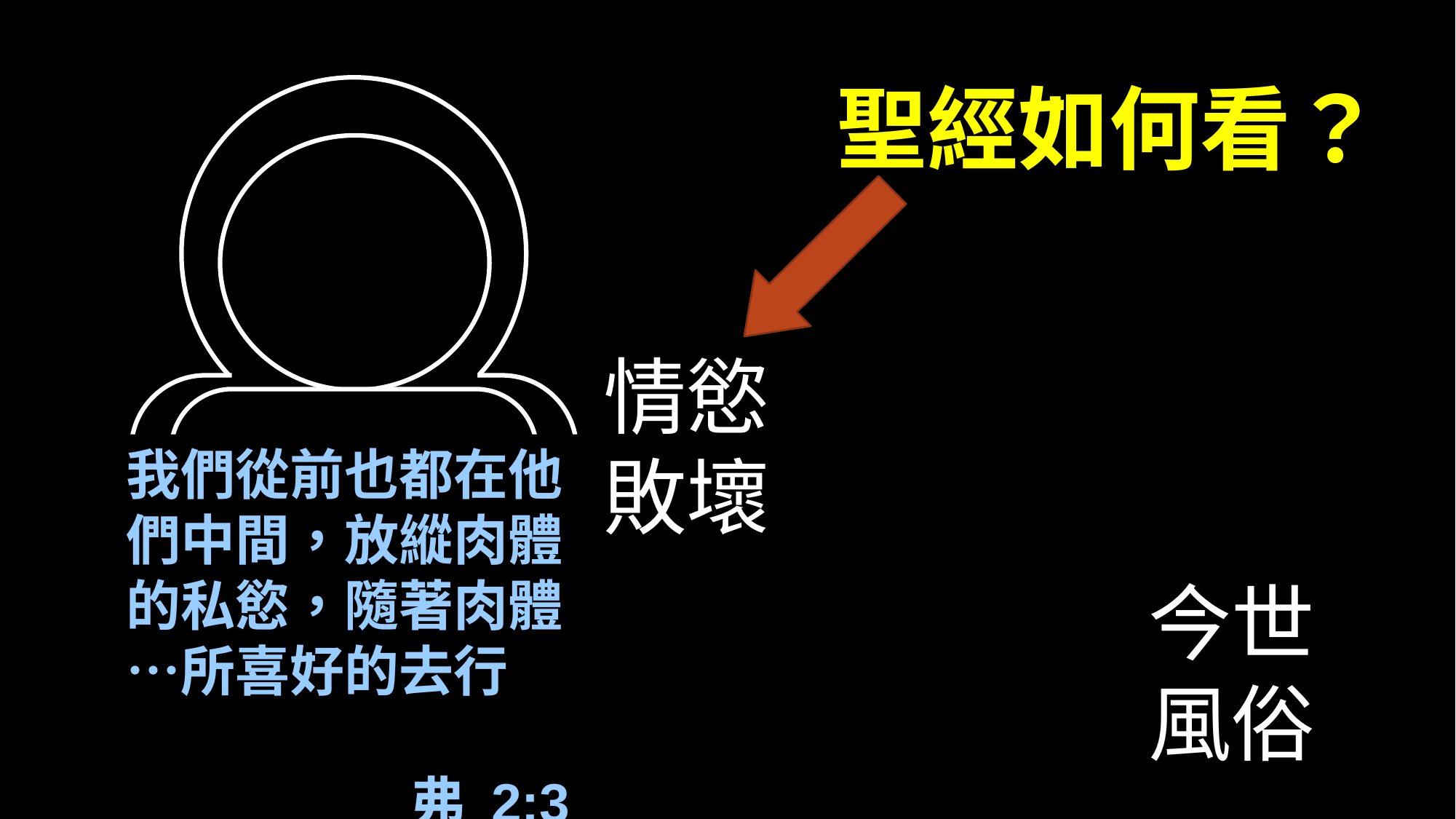

聖經如何看？

情慾敗壞

我們從前也都在他們中間，放縱肉體的私慾，隨著肉體…所喜好的去行　　
　　　　　 弗 2:3
今世風俗